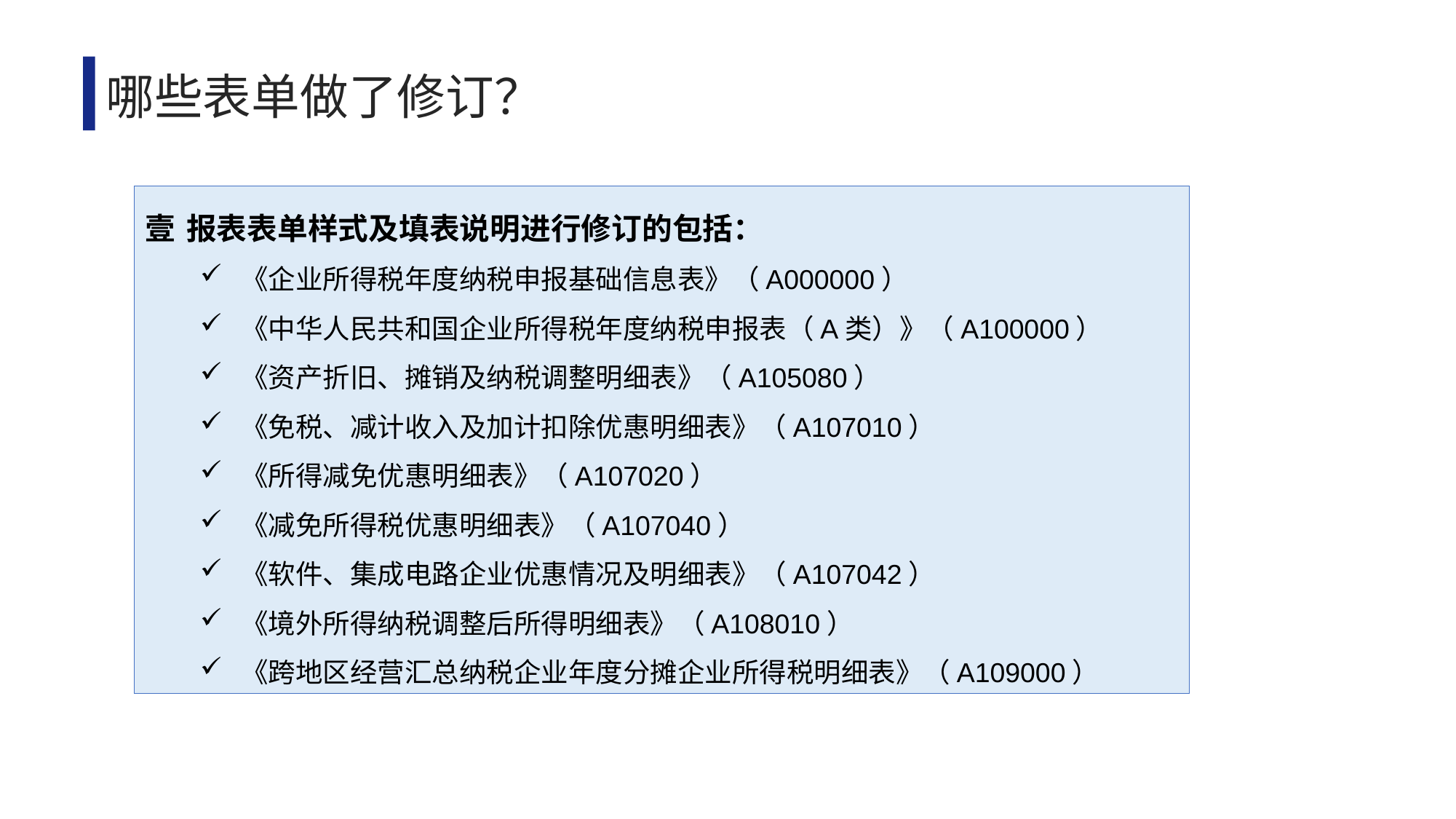

哪些表单做了修订？
报表表单样式及填表说明进行修订的包括：
《企业所得税年度纳税申报基础信息表》（A000000）
《中华人民共和国企业所得税年度纳税申报表（A类）》（A100000）
《资产折旧、摊销及纳税调整明细表》（A105080）
《免税、减计收入及加计扣除优惠明细表》（A107010）
《所得减免优惠明细表》（A107020）
《减免所得税优惠明细表》（A107040）
《软件、集成电路企业优惠情况及明细表》（A107042）
《境外所得纳税调整后所得明细表》（A108010）
《跨地区经营汇总纳税企业年度分摊企业所得税明细表》（A109000）